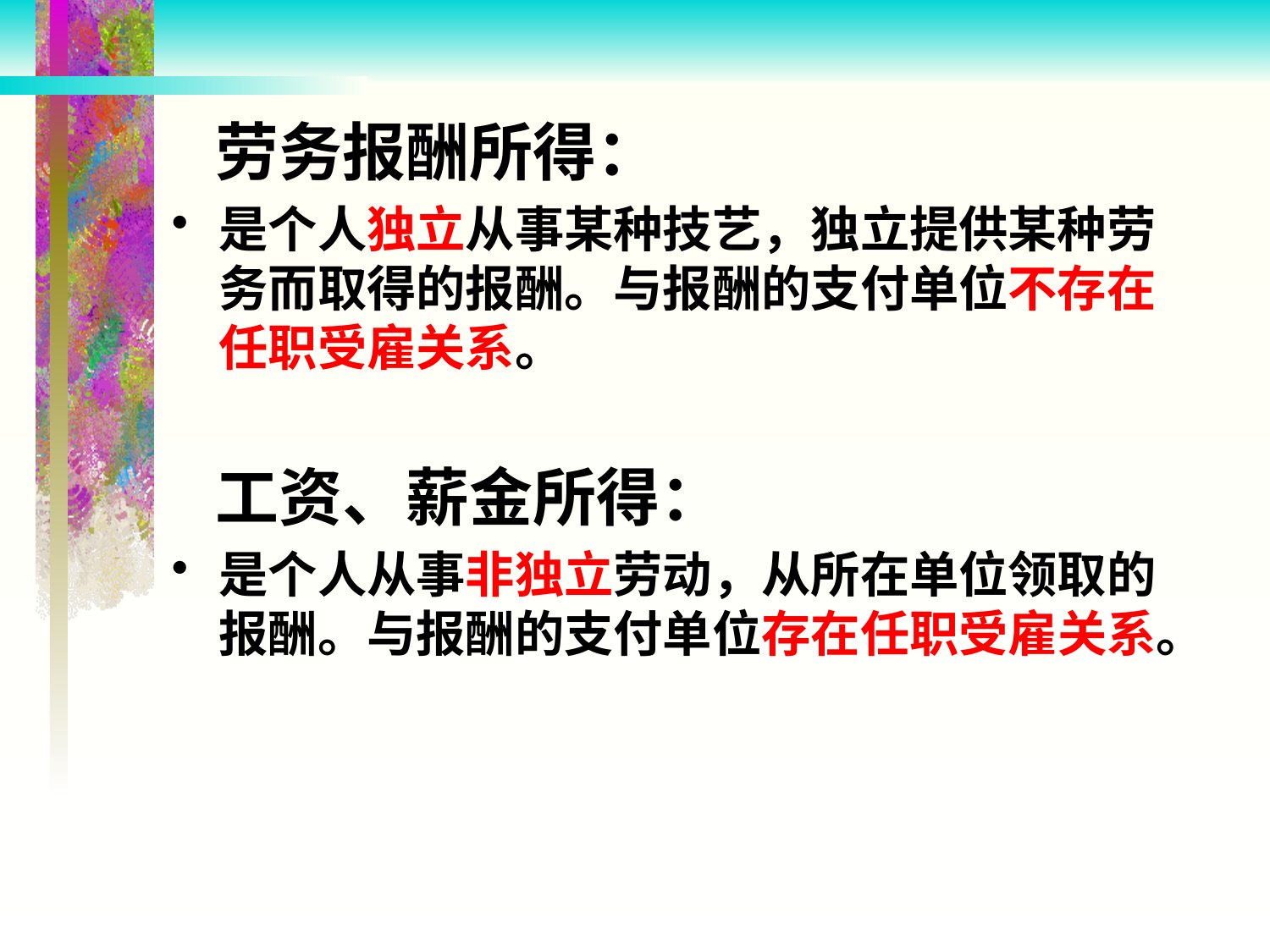

劳务报酬所得：
是个人独立从事某种技艺，独立提供某种劳务而取得的报酬。与报酬的支付单位不存在任职受雇关系。

  工资、薪金所得：
是个人从事非独立劳动，从所在单位领取的报酬。与报酬的支付单位存在任职受雇关系。